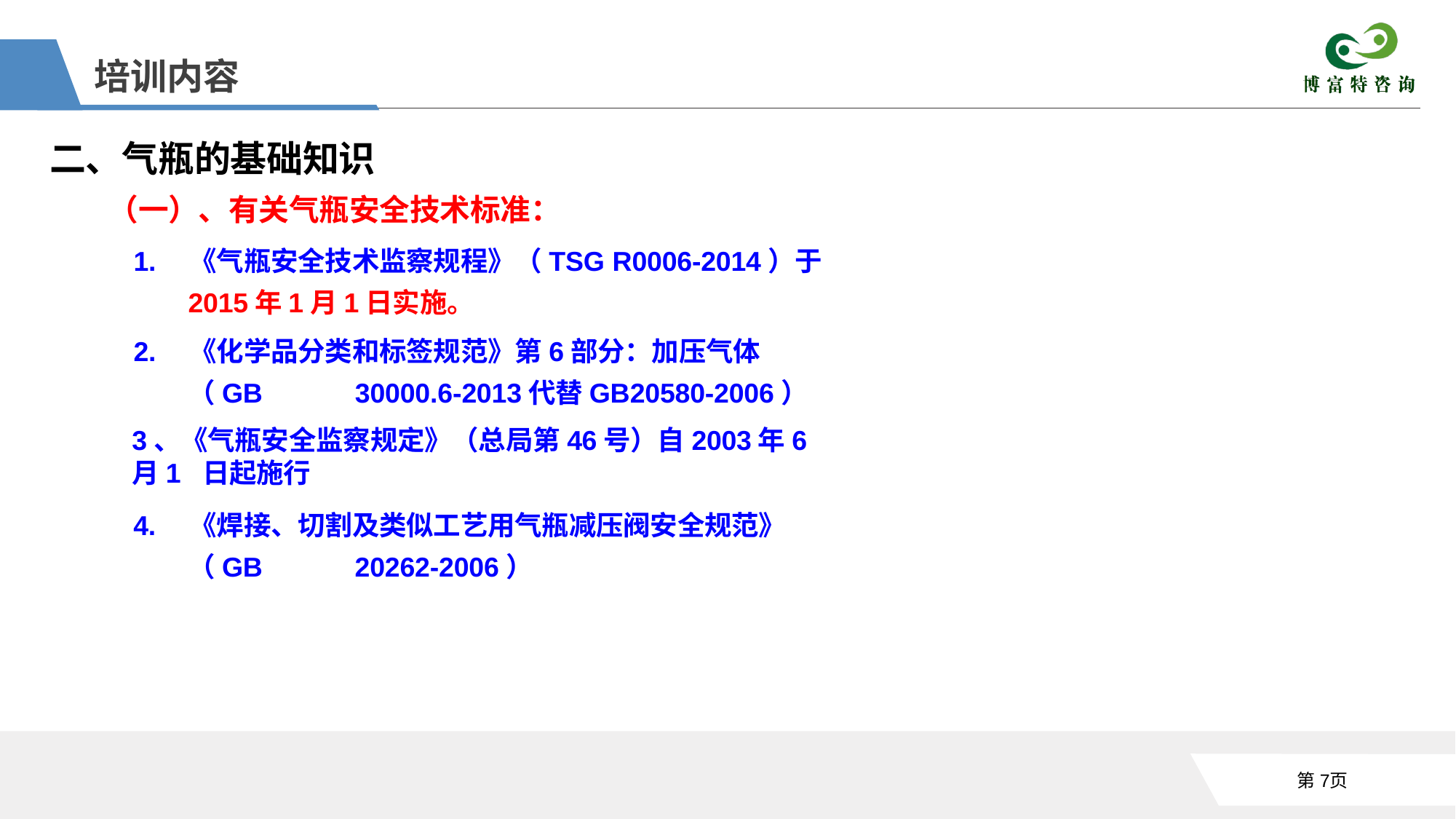

培训内容
二、气瓶的基础知识
（一）、有关气瓶安全技术标准：
1.	《气瓶安全技术监察规程》（TSG R0006-2014）于
2015年1月1日实施。
2.	《化学品分类和标签规范》第6部分：加压气体
（GB	30000.6-2013代替GB20580-2006）
3、《气瓶安全监察规定》（总局第46号）自2003年6月1  日起施行
4.	《焊接、切割及类似工艺用气瓶减压阀安全规范》
（GB	20262-2006）